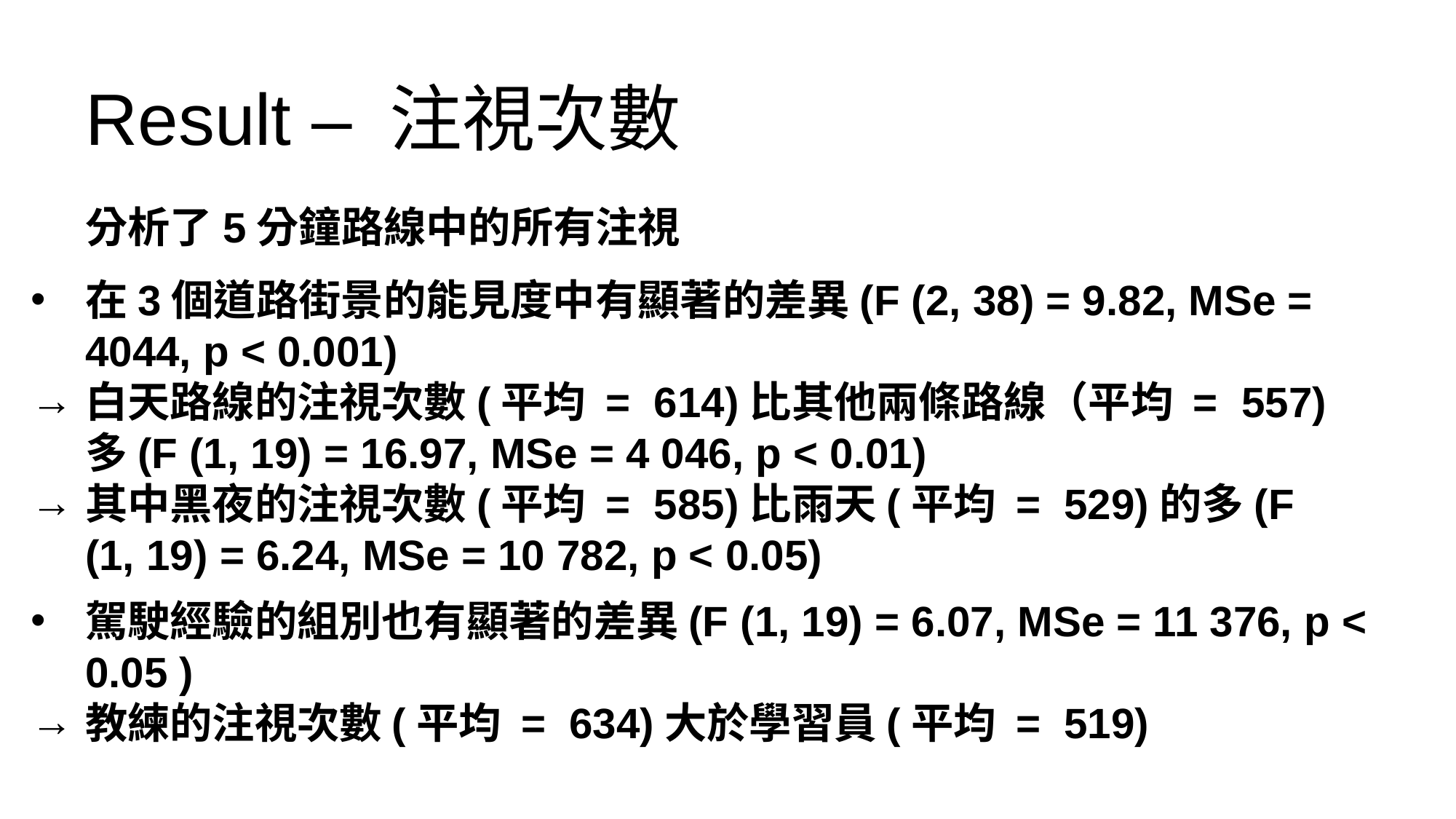

Result – 注視次數
分析了5分鐘路線中的所有注視
在3個道路街景的能見度中有顯著的差異(F (2, 38) = 9.82, MSe = 4044, p < 0.001)
白天路線的注視次數(平均 =  614)比其他兩條路線（平均 =  557)多(F (1, 19) = 16.97, MSe = 4 046, p < 0.01)
其中黑夜的注視次數(平均 =  585)比雨天(平均 =  529)的多(F (1, 19) = 6.24, MSe = 10 782, p < 0.05)
駕駛經驗的組別也有顯著的差異(F (1, 19) = 6.07, MSe = 11 376, p < 0.05 )
教練的注視次數(平均 =  634)大於學習員(平均 =  519)